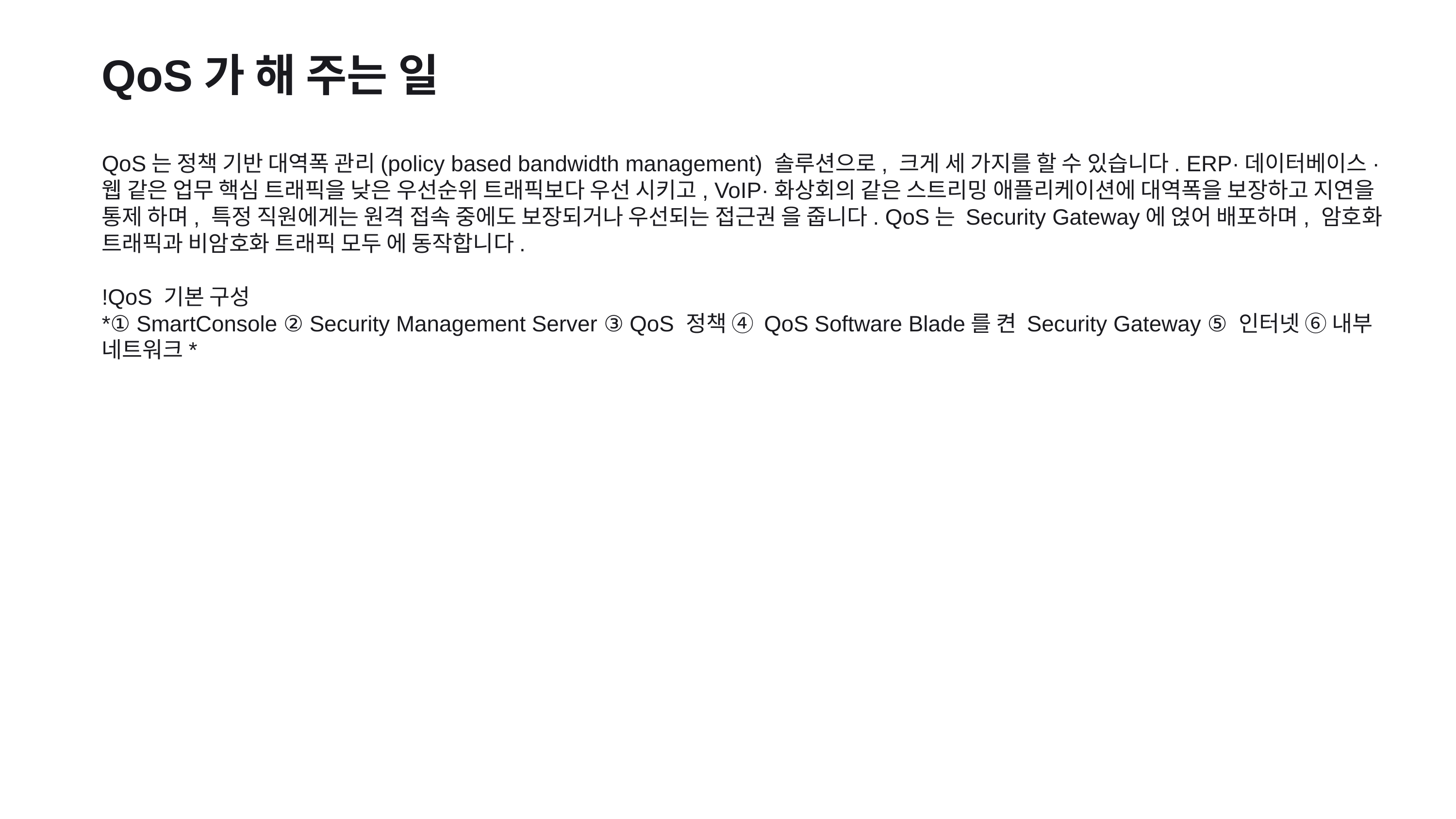

QoS가 해 주는 일
QoS는 정책 기반 대역폭 관리(policy based bandwidth management) 솔루션으로, 크게 세 가지를 할 수 있습니다. ERP·데이터베이스·웹 같은 업무 핵심 트래픽을 낮은 우선순위 트래픽보다 우선 시키고, VoIP·화상회의 같은 스트리밍 애플리케이션에 대역폭을 보장하고 지연을 통제 하며, 특정 직원에게는 원격 접속 중에도 보장되거나 우선되는 접근권 을 줍니다. QoS는 Security Gateway에 얹어 배포하며, 암호화 트래픽과 비암호화 트래픽 모두 에 동작합니다.

!QoS 기본 구성
*① SmartConsole ② Security Management Server ③ QoS 정책 ④ QoS Software Blade를 켠 Security Gateway ⑤ 인터넷 ⑥ 내부 네트워크*